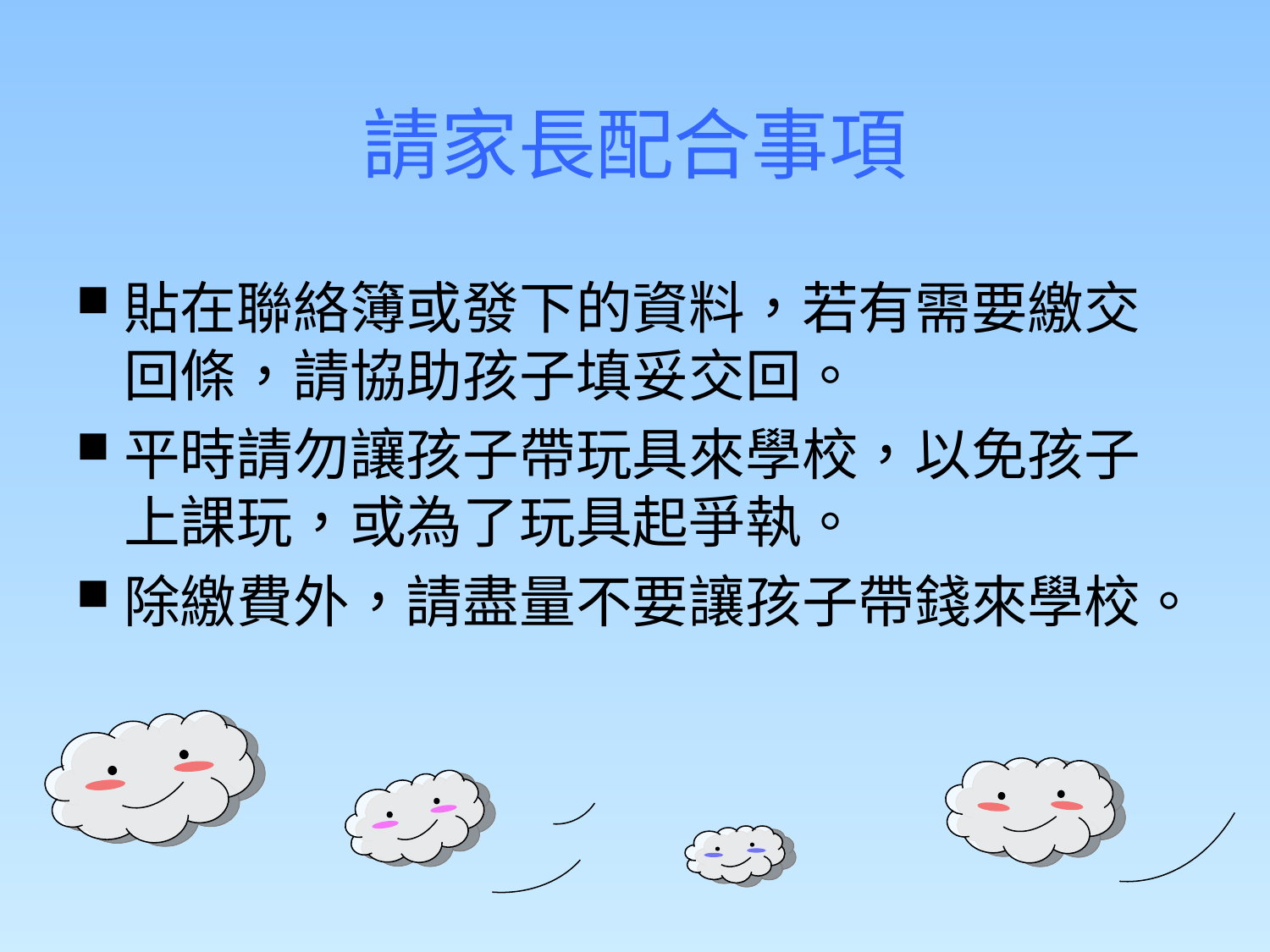

# 請家長配合事項
貼在聯絡簿或發下的資料，若有需要繳交回條，請協助孩子填妥交回。
平時請勿讓孩子帶玩具來學校，以免孩子上課玩，或為了玩具起爭執。
除繳費外，請盡量不要讓孩子帶錢來學校。